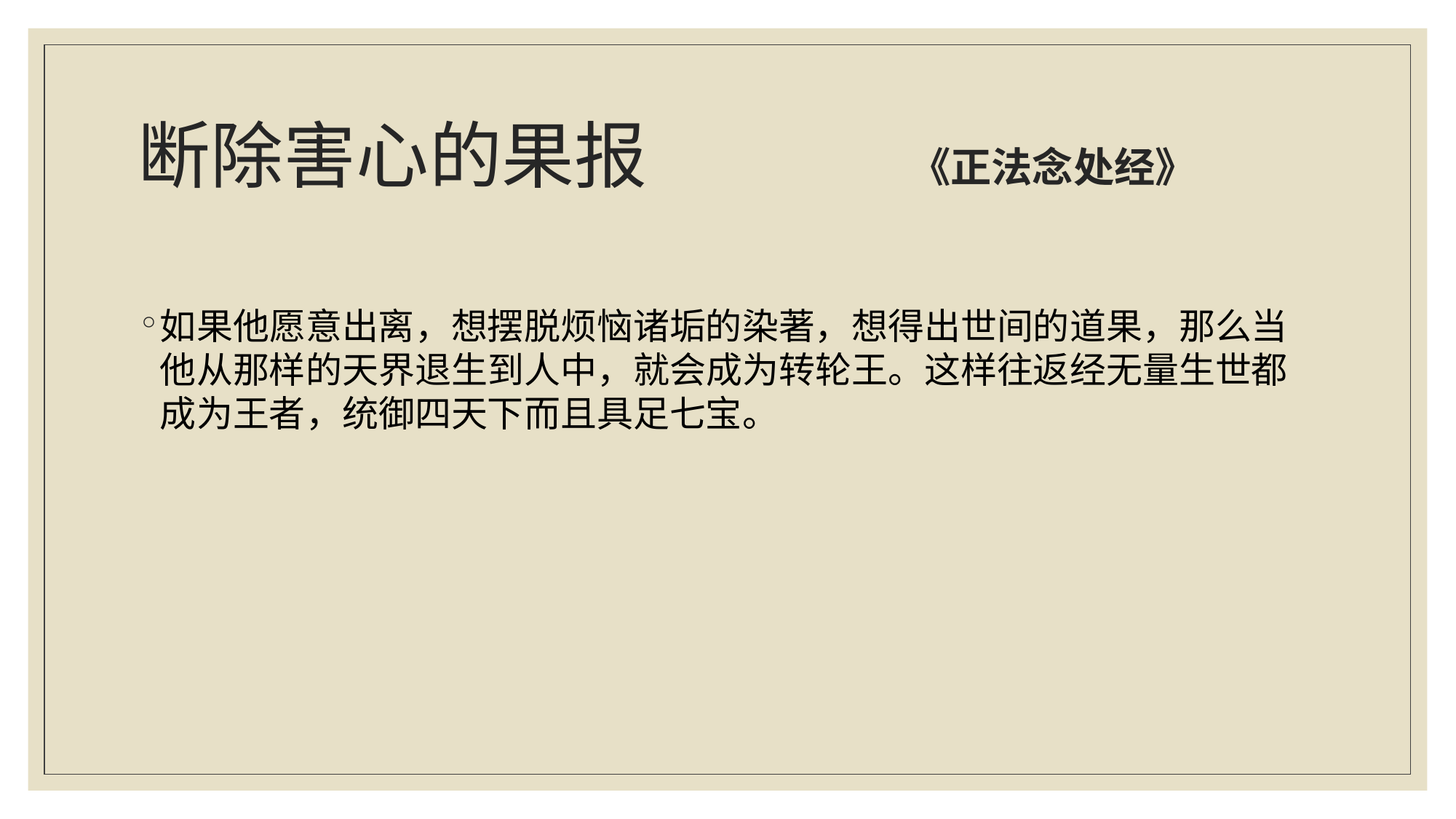

# 断除害心的果报                《正法念处经》

如果他愿意出离，想摆脱烦恼诸垢的染著，想得出世间的道果，那么当他从那样的天界退生到人中，就会成为转轮王。这样往返经无量生世都成为王者，统御四天下而且具足七宝。